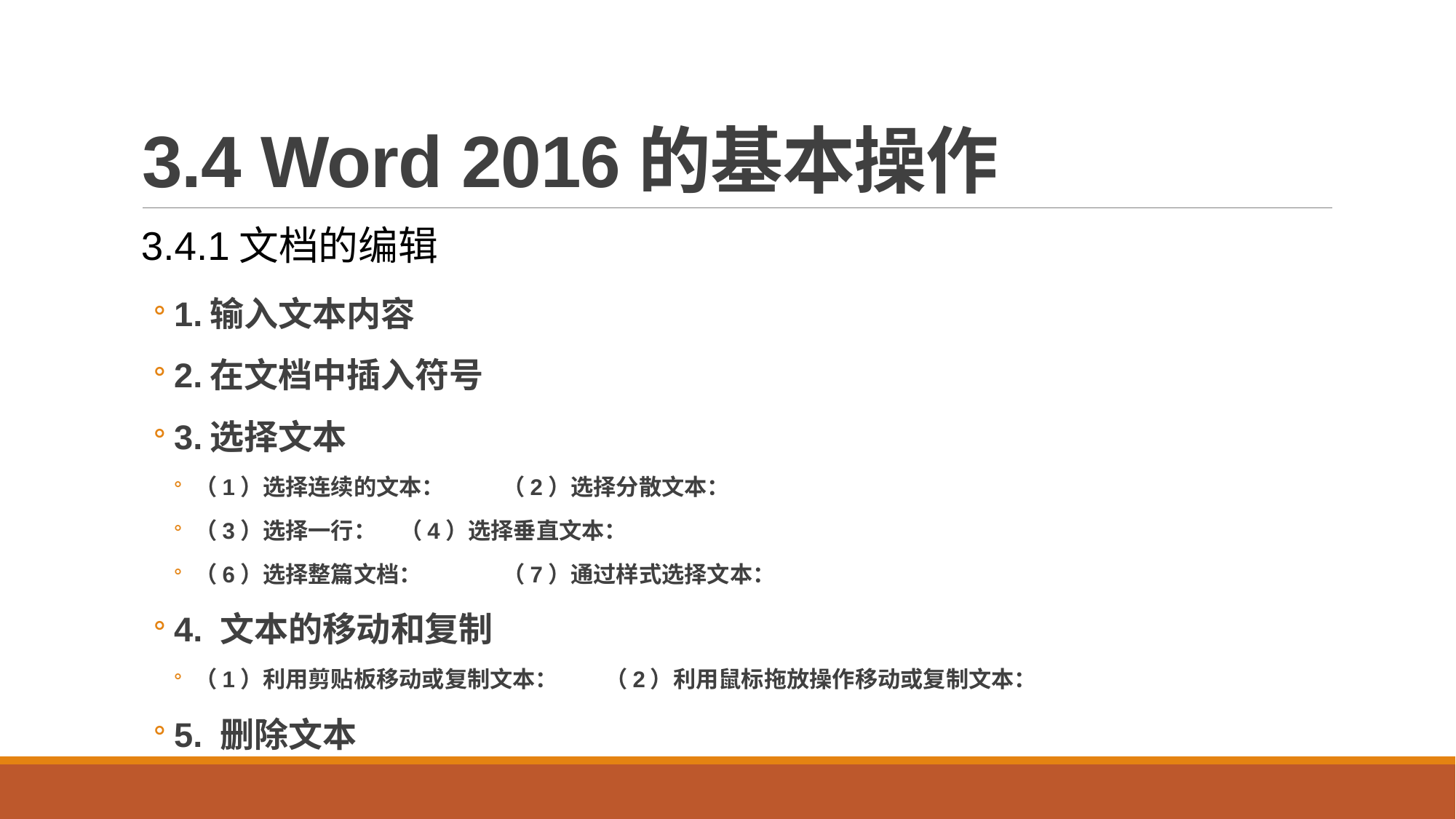

# 3.4 Word 2016的基本操作
3.4.1文档的编辑
1.输入文本内容
2.在文档中插入符号
3.选择文本
（1）选择连续的文本：			（2）选择分散文本：
（3）选择一行：			（4）选择垂直文本：
（6）选择整篇文档：			（7）通过样式选择文本：
4. 文本的移动和复制
（1）利用剪贴板移动或复制文本：	（2）利用鼠标拖放操作移动或复制文本：
5. 删除文本